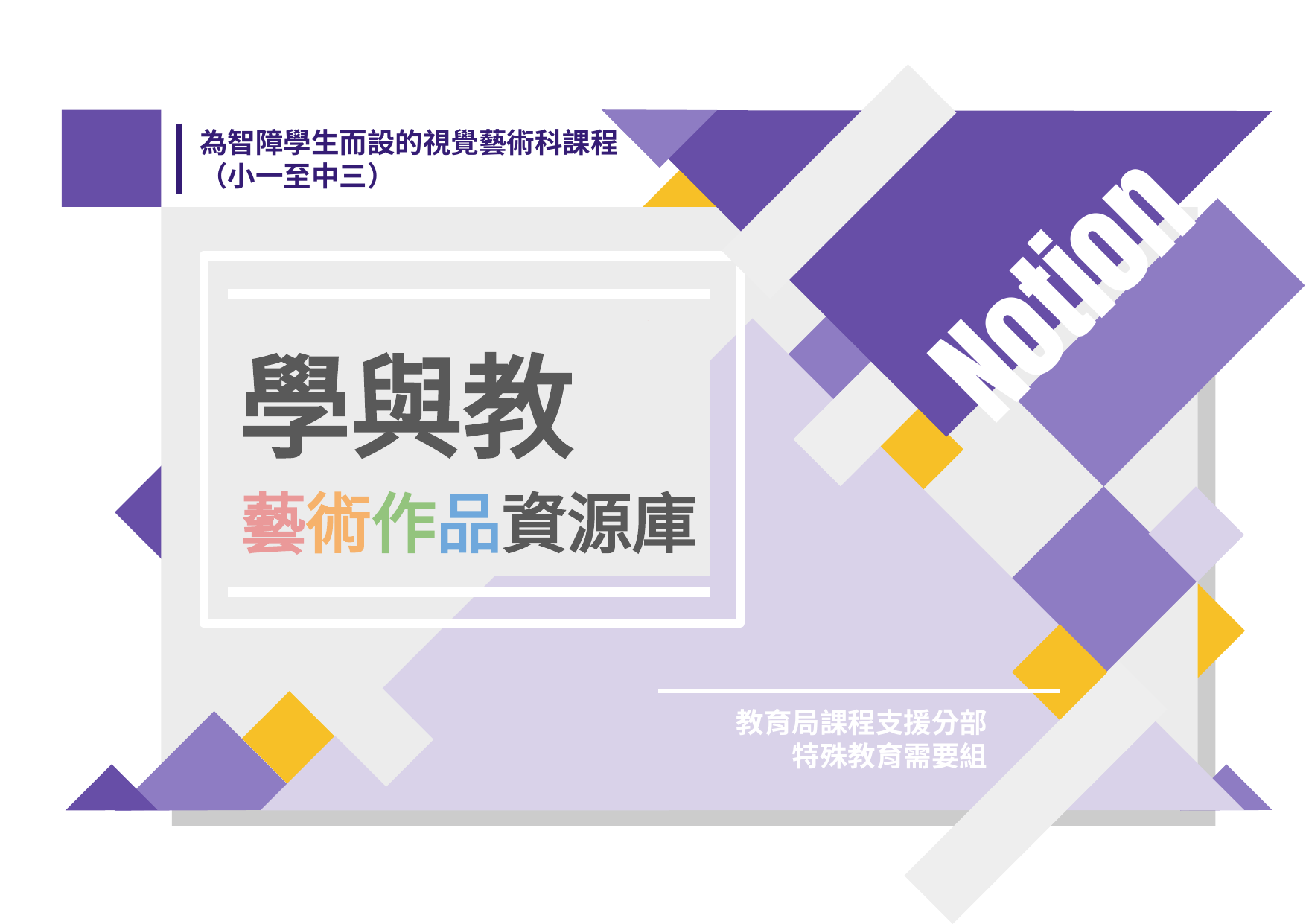

為智障學生而設的視覺藝術科課程（小一至中三）

Notion

學與教
藝術作品資源庫

教育局課程支援分部
特殊教育需要組